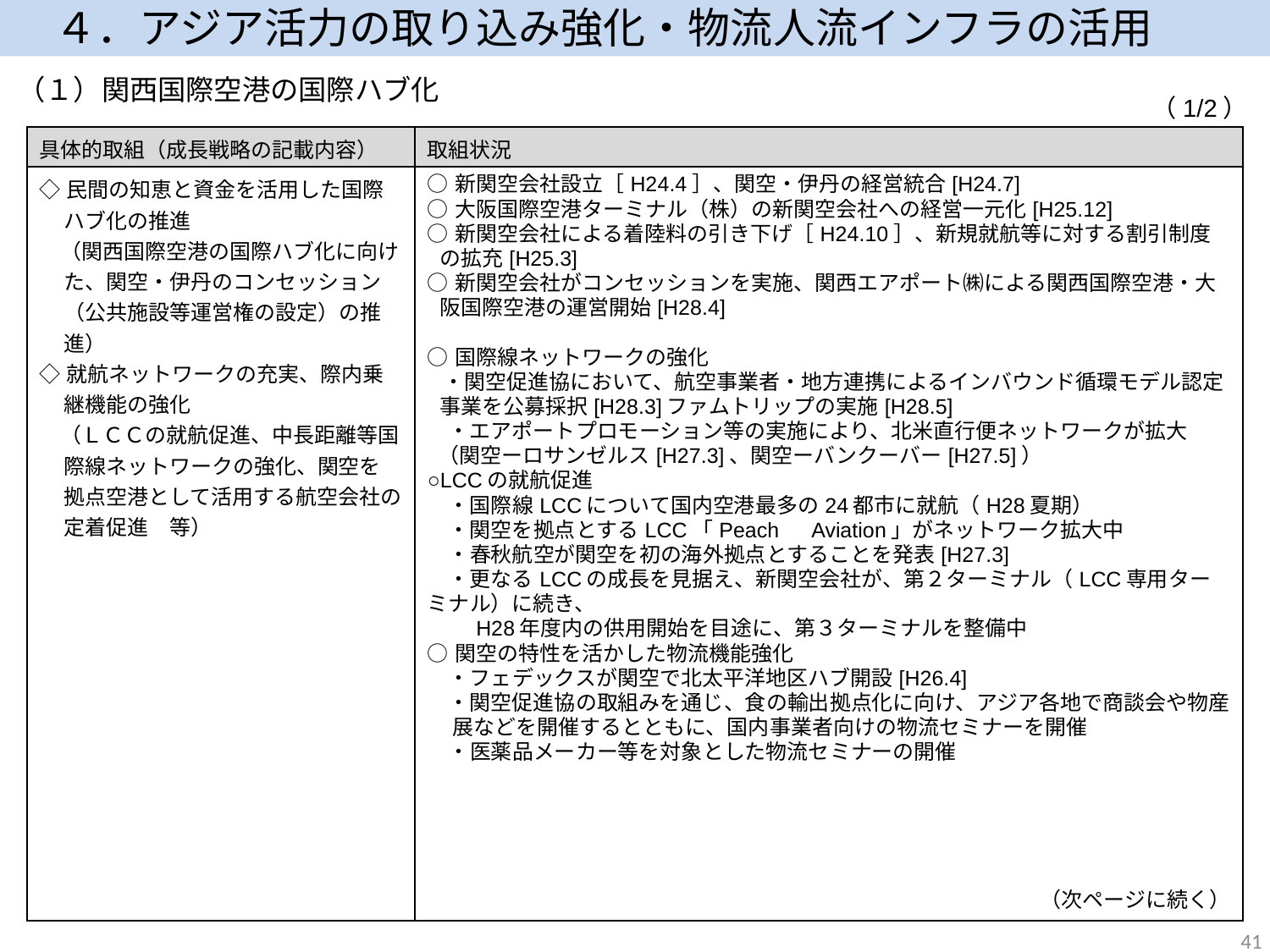

４．アジア活力の取り込み強化・物流人流インフラの活用
（１）関西国際空港の国際ハブ化
（1/2）
| 具体的取組（成長戦略の記載内容） | 取組状況 |
| --- | --- |
| ◇民間の知恵と資金を活用した国際ハブ化の推進 　（関西国際空港の国際ハブ化に向けた、関空・伊丹のコンセッション（公共施設等運営権の設定）の推進） ◇就航ネットワークの充実、際内乗継機能の強化 　（ＬＣＣの就航促進、中長距離等国際線ネットワークの強化、関空を拠点空港として活用する航空会社の定着促進　等） | ○新関空会社設立［H24.4］、関空・伊丹の経営統合[H24.7] ○大阪国際空港ターミナル（株）の新関空会社への経営一元化[H25.12] ○新関空会社による着陸料の引き下げ［H24.10］、新規就航等に対する割引制度の拡充[H25.3] ○新関空会社がコンセッションを実施、関西エアポート㈱による関西国際空港・大阪国際空港の運営開始[H28.4] ○国際線ネットワークの強化 ・関空促進協において、航空事業者・地方連携によるインバウンド循環モデル認定事業を公募採択[H28.3]ファムトリップの実施[H28.5] 　・エアポートプロモーション等の実施により、北米直行便ネットワークが拡大 （関空ーロサンゼルス[H27.3]、関空ーバンクーバー[H27.5]） ○LCCの就航促進 　・国際線LCCについて国内空港最多の24都市に就航（H28夏期） 　・関空を拠点とするLCC「Peach　Aviation」がネットワーク拡大中 　・春秋航空が関空を初の海外拠点とすることを発表[H27.3] 　・更なるLCCの成長を見据え、新関空会社が、第２ターミナル（LCC専用ターミナル）に続き、 　　H28年度内の供用開始を目途に、第３ターミナルを整備中 ○関空の特性を活かした物流機能強化 　・フェデックスが関空で北太平洋地区ハブ開設[H26.4] 　・関空促進協の取組みを通じ、食の輸出拠点化に向け、アジア各地で商談会や物産展などを開催するとともに、国内事業者向けの物流セミナーを開催 　・医薬品メーカー等を対象とした物流セミナーの開催 （次ページに続く） |
41